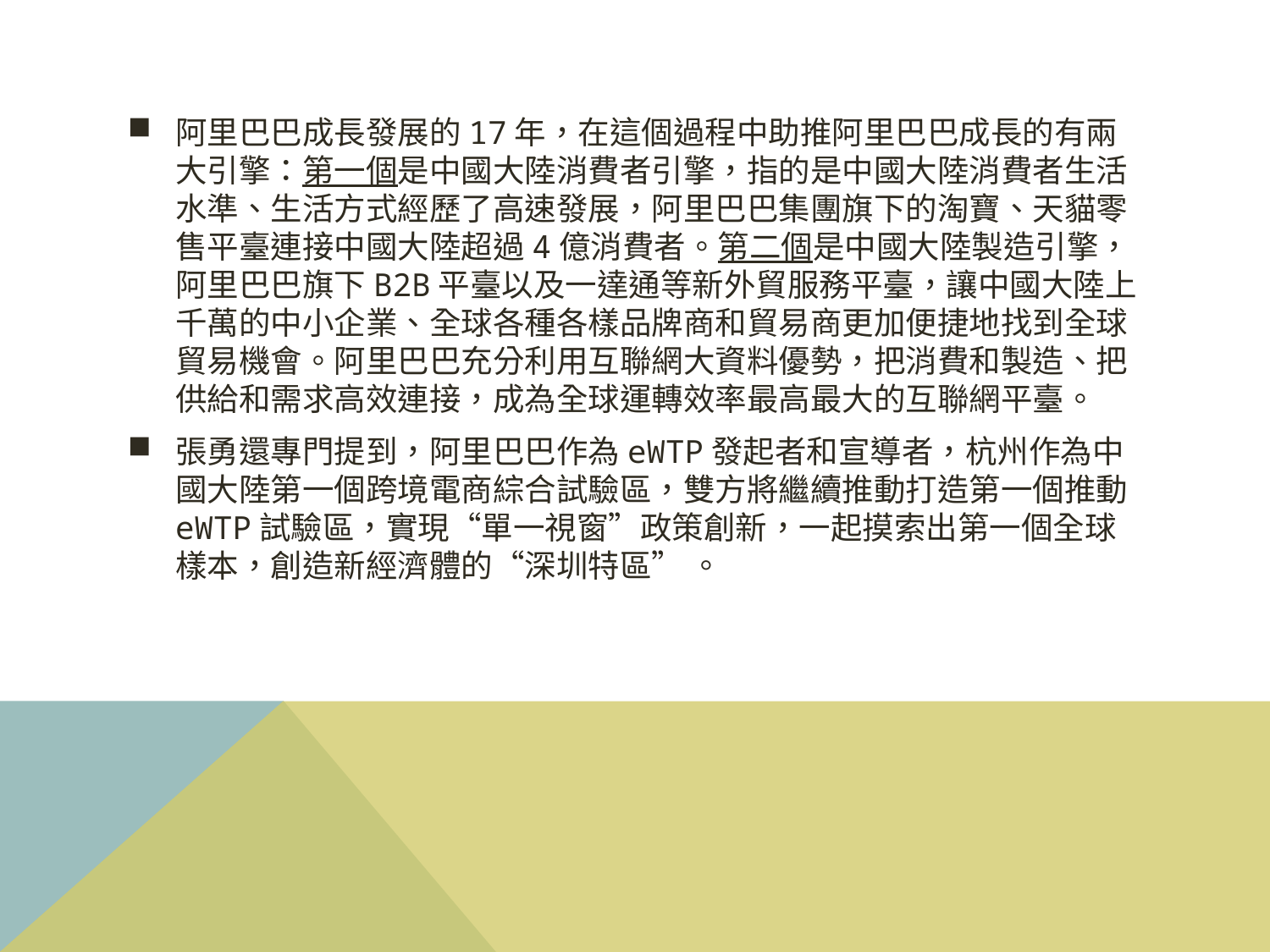

阿里巴巴成長發展的17年，在這個過程中助推阿里巴巴成長的有兩大引擎：第一個是中國大陸消費者引擎，指的是中國大陸消費者生活水準、生活方式經歷了高速發展，阿里巴巴集團旗下的淘寶、天貓零售平臺連接中國大陸超過4億消費者。第二個是中國大陸製造引擎，阿里巴巴旗下B2B平臺以及一達通等新外貿服務平臺，讓中國大陸上千萬的中小企業、全球各種各樣品牌商和貿易商更加便捷地找到全球貿易機會。阿里巴巴充分利用互聯網大資料優勢，把消費和製造、把供給和需求高效連接，成為全球運轉效率最高最大的互聯網平臺。
張勇還專門提到，阿里巴巴作為eWTP發起者和宣導者，杭州作為中國大陸第一個跨境電商綜合試驗區，雙方將繼續推動打造第一個推動eWTP試驗區，實現“單一視窗”政策創新，一起摸索出第一個全球樣本，創造新經濟體的“深圳特區” 。